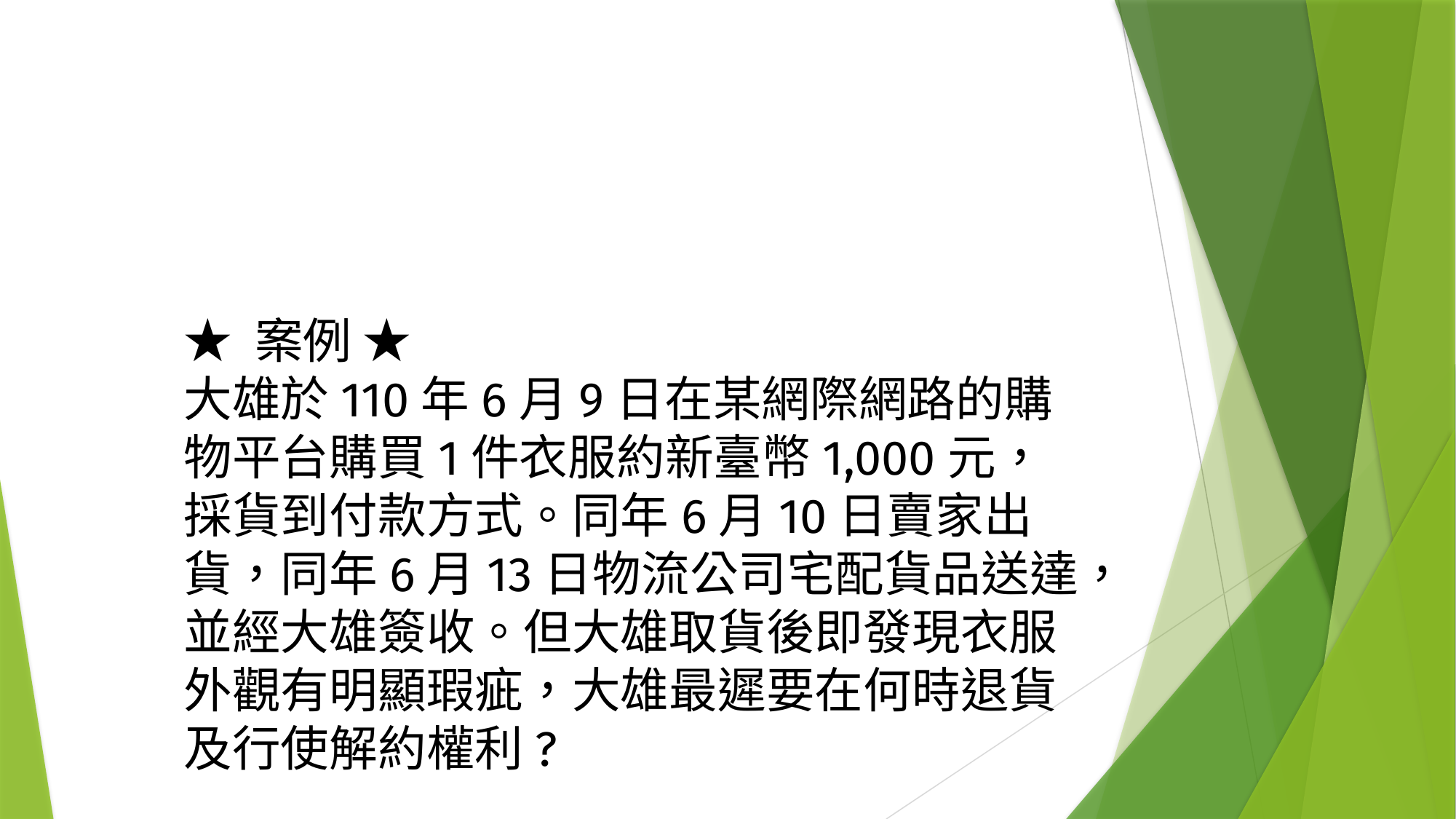

★ 案例 ★
大雄於110年6月9日在某網際網路的購物平台購買1件衣服約新臺幣1,000元，採貨到付款方式。同年6月10日賣家出貨，同年6月13日物流公司宅配貨品送達，並經大雄簽收。但大雄取貨後即發現衣服外觀有明顯瑕疵，大雄最遲要在何時退貨及行使解約權利?